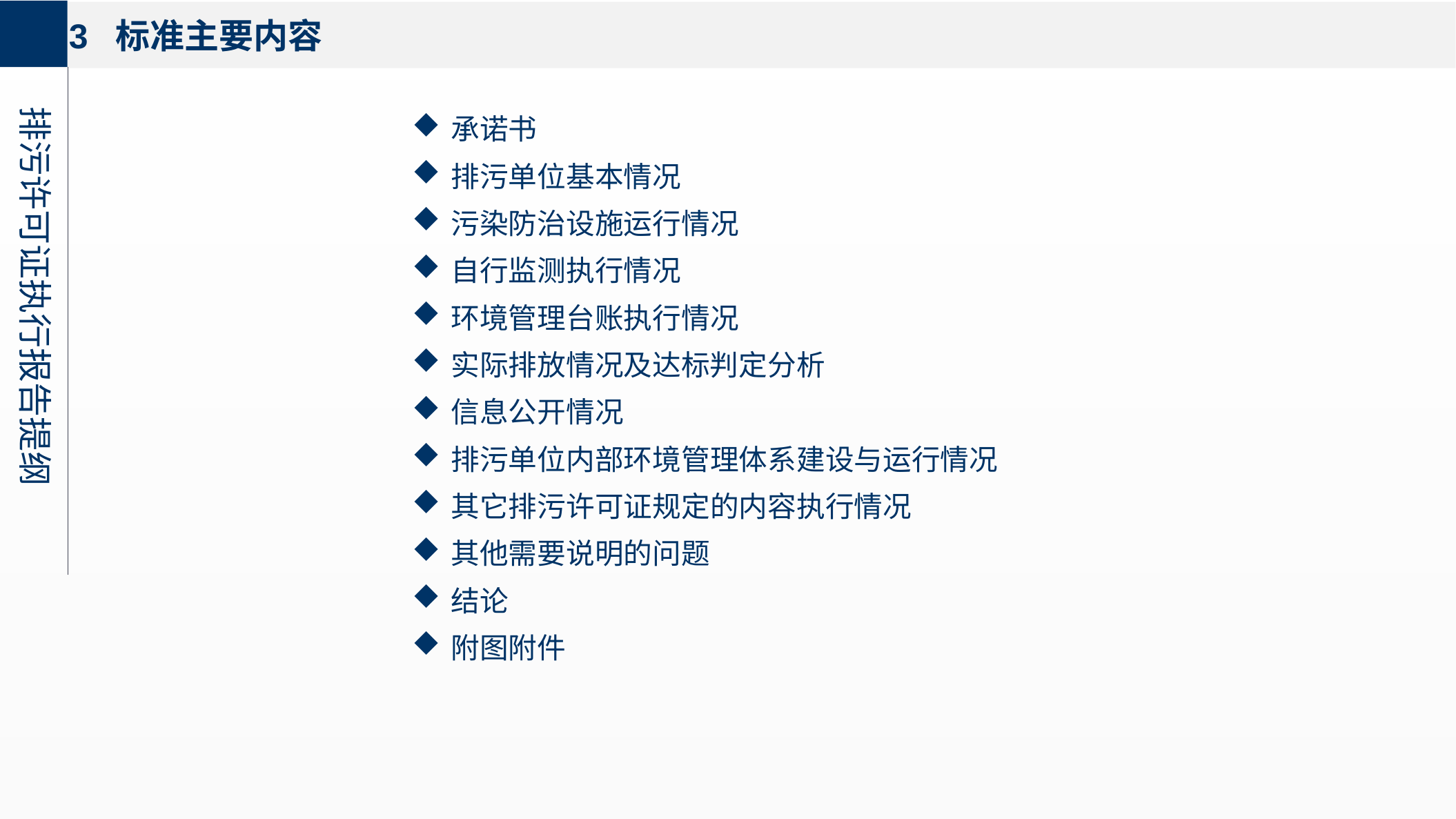

3  标准主要内容
承诺书
排污单位基本情况
污染防治设施运行情况
自行监测执行情况
环境管理台账执行情况
实际排放情况及达标判定分析
信息公开情况
排污单位内部环境管理体系建设与运行情况
其它排污许可证规定的内容执行情况
其他需要说明的问题
结论
附图附件
排污许可证执行报告提纲